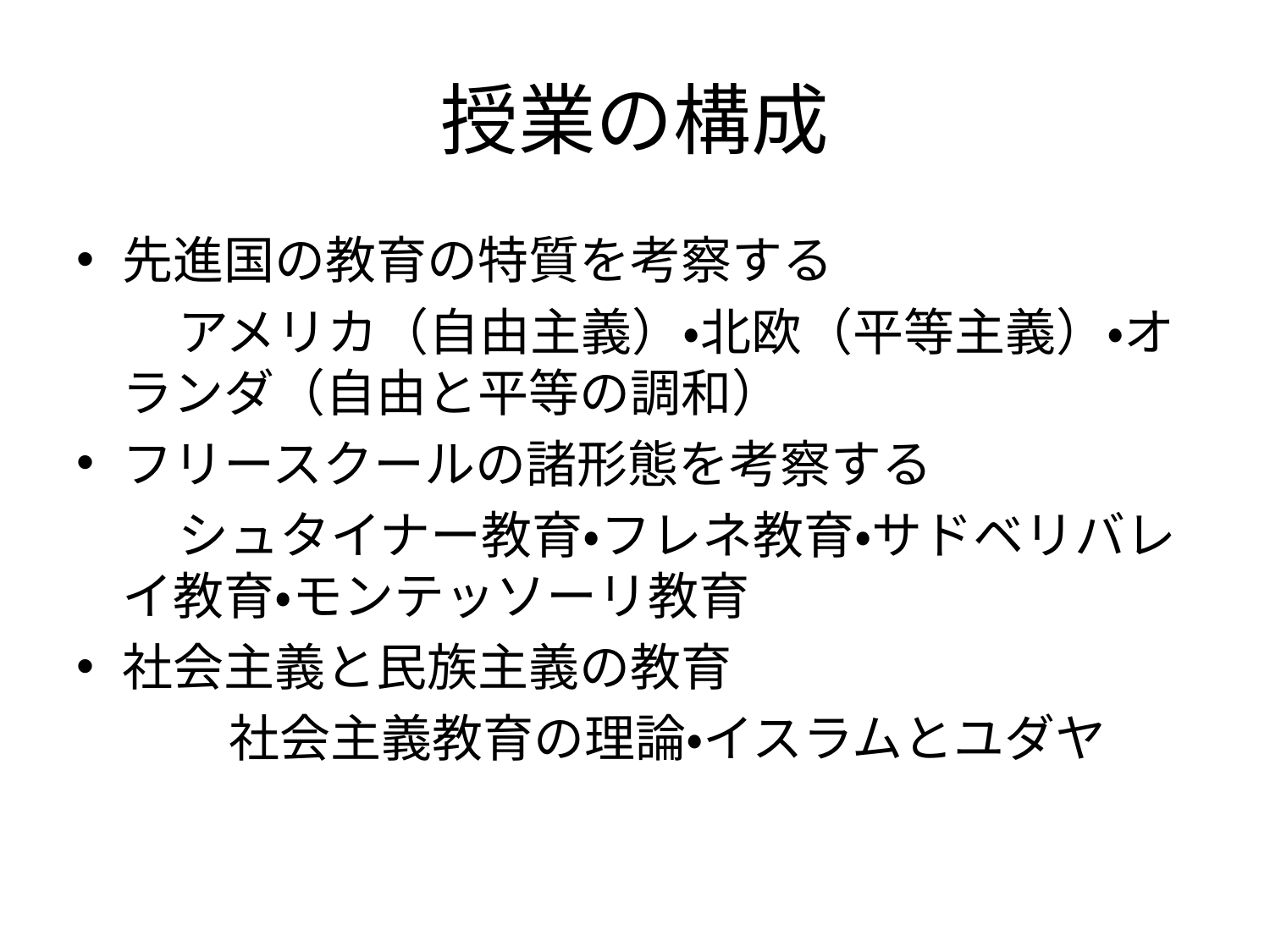

# 授業の構成
先進国の教育の特質を考察する
　　アメリカ（自由主義）・北欧（平等主義）・オランダ（自由と平等の調和）
フリースクールの諸形態を考察する
　　シュタイナー教育・フレネ教育・サドベリバレイ教育・モンテッソーリ教育
社会主義と民族主義の教育
　　　社会主義教育の理論・イスラムとユダヤ